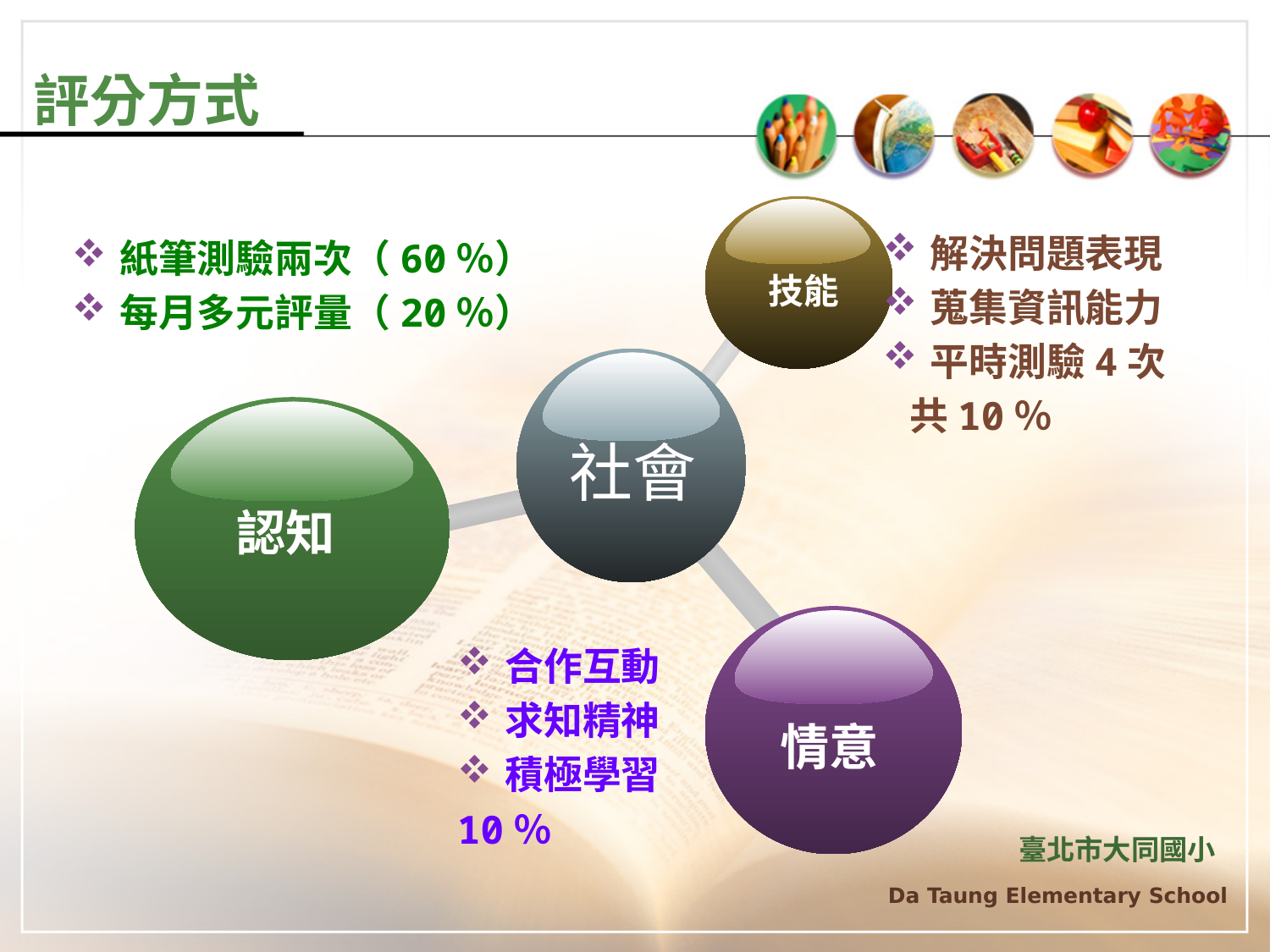

# 評分方式

技能
解決問題表現
蒐集資訊能力
平時測驗4次
  共10％
紙筆測驗兩次（60％）
每月多元評量（20％）

社會

認知

情意
合作互動
求知精神
積極學習
10％

臺北市大同國小
Da Taung Elementary School